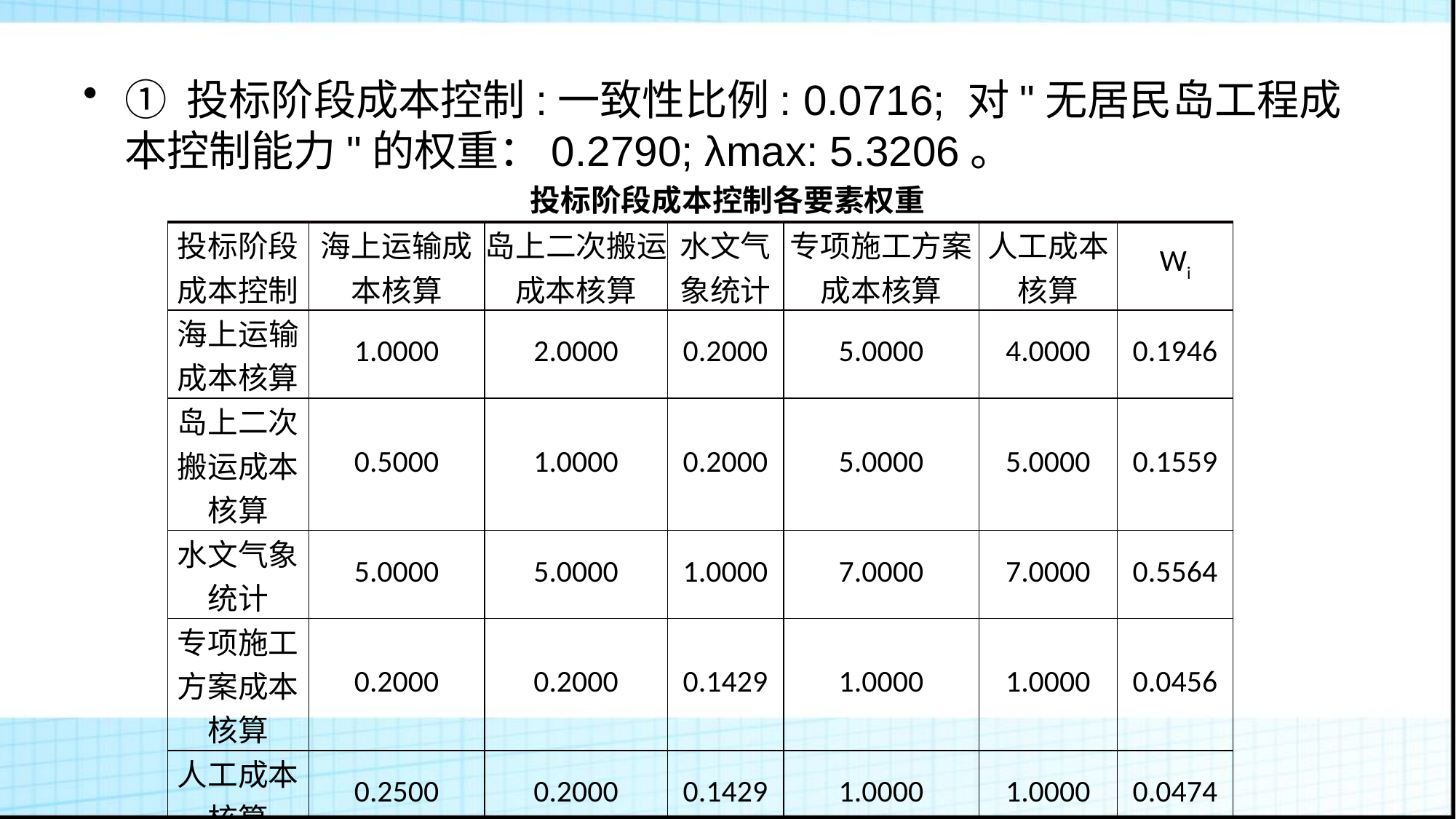

① 投标阶段成本控制:一致性比例: 0.0716; 对"无居民岛工程成本控制能力"的权重：0.2790; λmax: 5.3206。
投标阶段成本控制各要素权重

| 投标阶段成本控制 | 海上运输成本核算 | 岛上二次搬运成本核算 | 水文气象统计 | 专项施工方案成本核算 | 人工成本核算 | Wi |
| --- | --- | --- | --- | --- | --- | --- |
| 海上运输成本核算 | 1.0000 | 2.0000 | 0.2000 | 5.0000 | 4.0000 | 0.1946 |
| 岛上二次搬运成本核算 | 0.5000 | 1.0000 | 0.2000 | 5.0000 | 5.0000 | 0.1559 |
| 水文气象统计 | 5.0000 | 5.0000 | 1.0000 | 7.0000 | 7.0000 | 0.5564 |
| 专项施工方案成本核算 | 0.2000 | 0.2000 | 0.1429 | 1.0000 | 1.0000 | 0.0456 |
| 人工成本核算 | 0.2500 | 0.2000 | 0.1429 | 1.0000 | 1.0000 | 0.0474 |